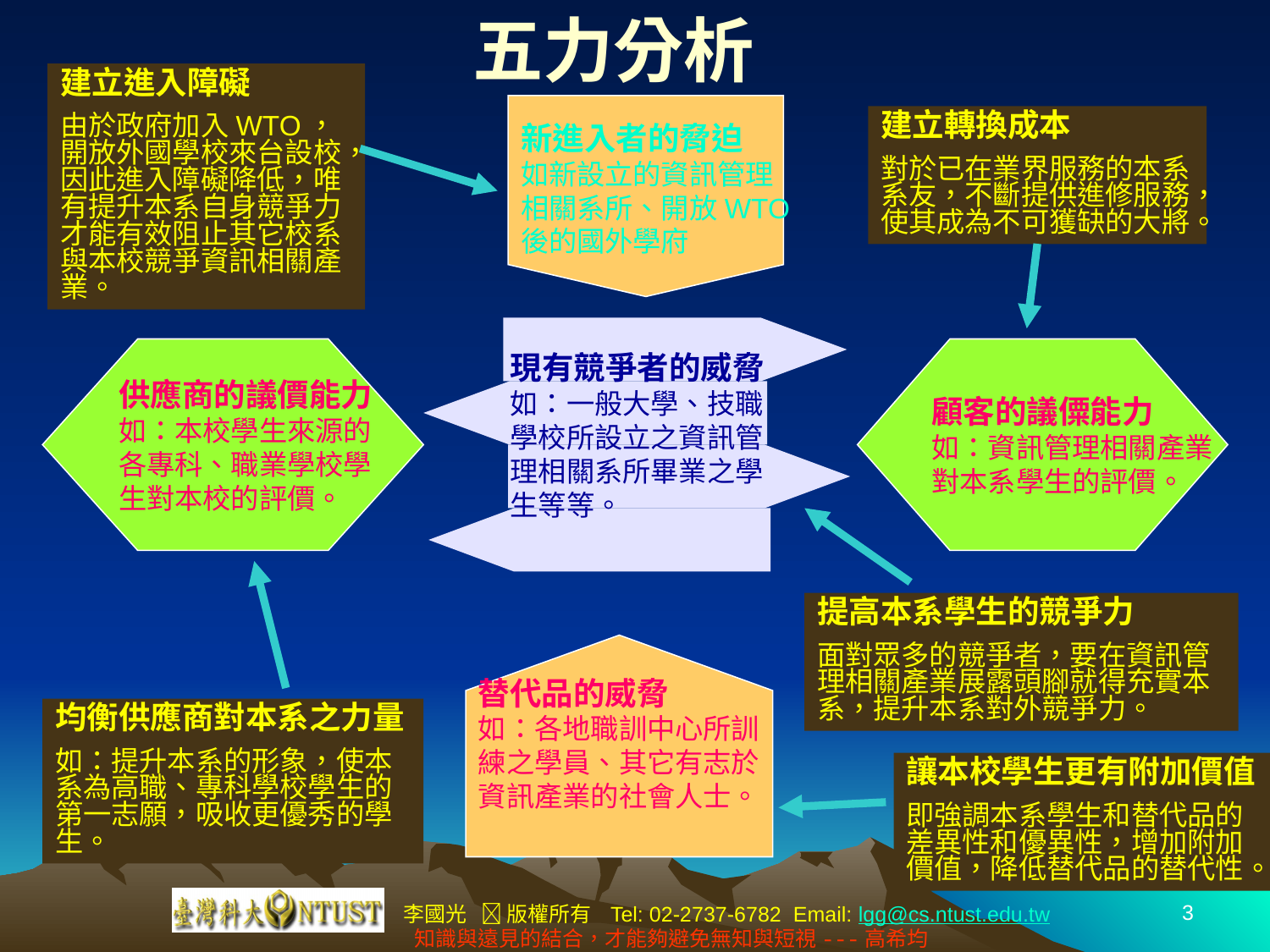

五力分析
新進入者的脅迫
如新設立的資訊管理
相關系所、開放WTO
後的國外學府
建立進入障礙
由於政府加入WTO，開放外國學校來台設校，因此進入障礙降低，唯有提升本系自身競爭力才能有效阻止其它校系與本校競爭資訊相關產業。
建立轉換成本
對於已在業界服務的本系系友，不斷提供進修服務，使其成為不可獲缺的大將。

現有競爭者的威脅
如：一般大學、技職學校所設立之資訊管理相關系所畢業之學生等等。

供應商的議價能力
如：本校學生來源的
各專科、職業學校學
生對本校的評價。
顧客的議僳能力
如：資訊管理相關產業
對本系學生的評價。

替代品的威脅
如：各地職訓中心所訓
練之學員、其它有志於
資訊產業的社會人士。

提高本系學生的競爭力
面對眾多的競爭者，要在資訊管理相關產業展露頭腳就得充實本系，提升本系對外競爭力。
均衡供應商對本系之力量
如：提升本系的形象，使本系為高職、專科學校學生的第一志願，吸收更優秀的學生。
讓本校學生更有附加價值
即強調本系學生和替代品的差異性和優異性，增加附加價值，降低替代品的替代性。

3